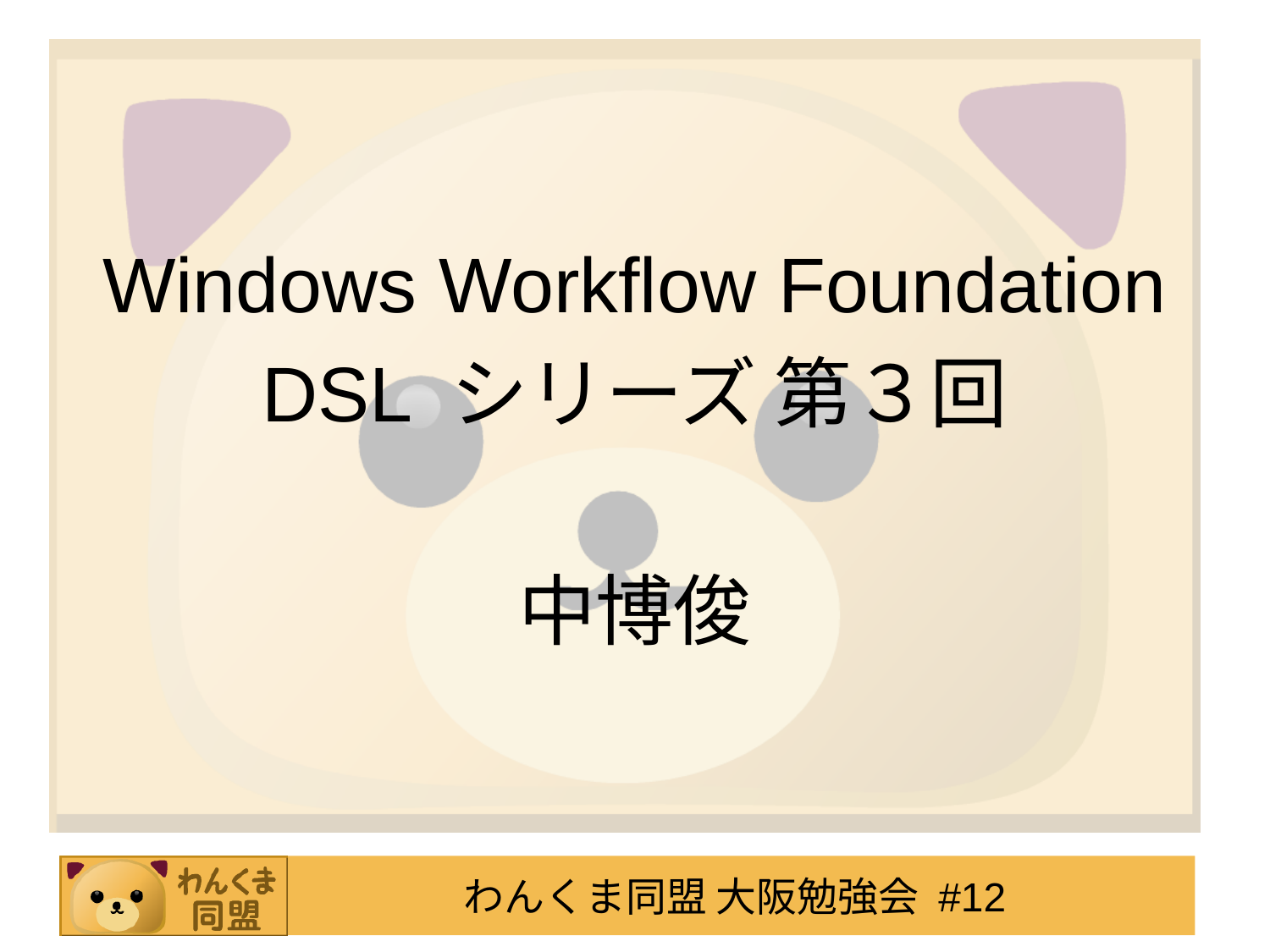

#

Windows Workflow Foundation
DSL シリーズ 第３回

中博俊